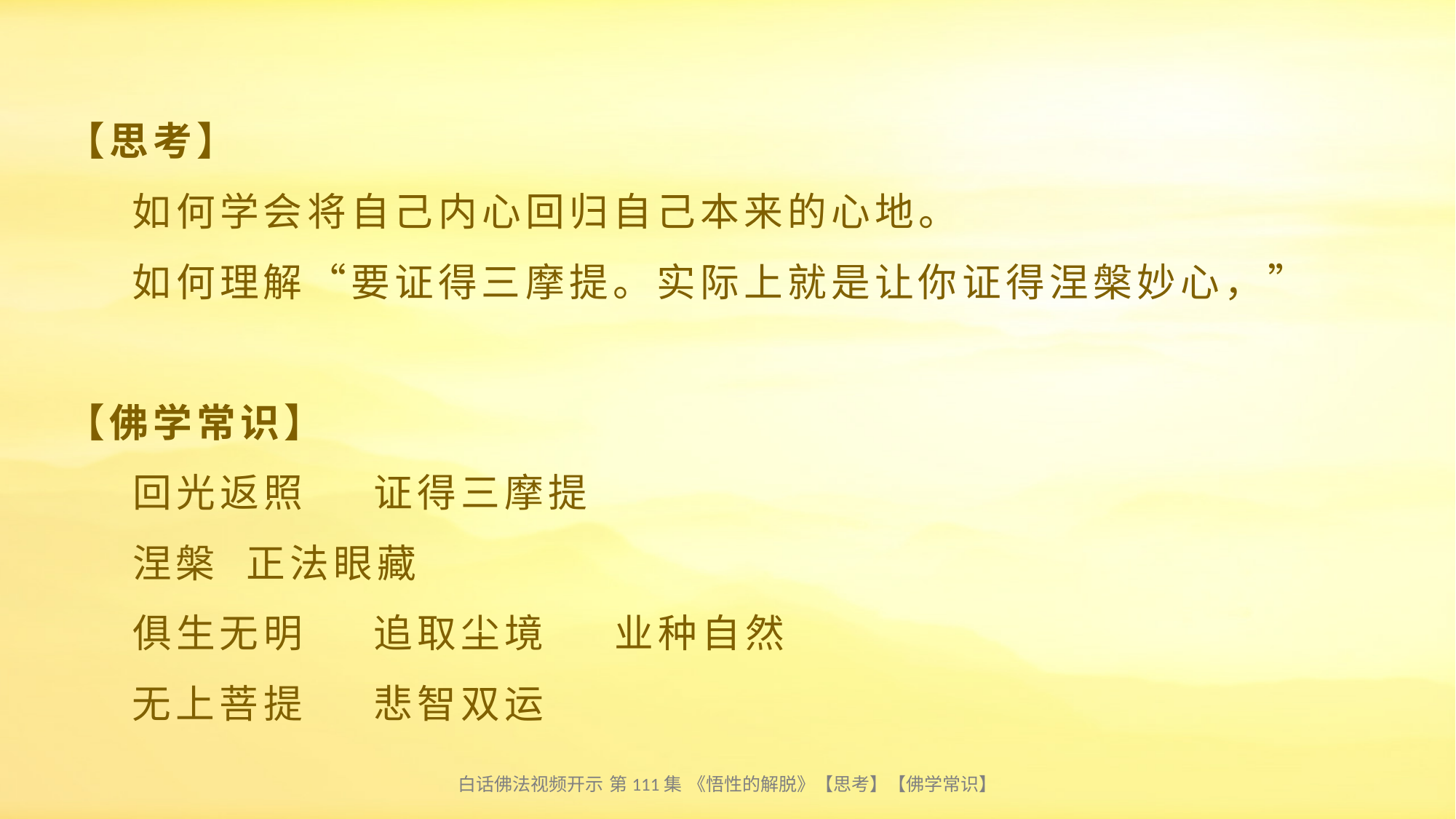

# 【思考】 如何学会将自己内心回归自己本来的心地。 如何理解“要证得三摩提。实际上就是让你证得涅槃妙心，” 【佛学常识】 回光返照     证得三摩提 涅槃  正法眼藏 俱生无明     追取尘境     业种自然 无上菩提     悲智双运
白话佛法视频开示 第111集 《悟性的解脱》【思考】【佛学常识】